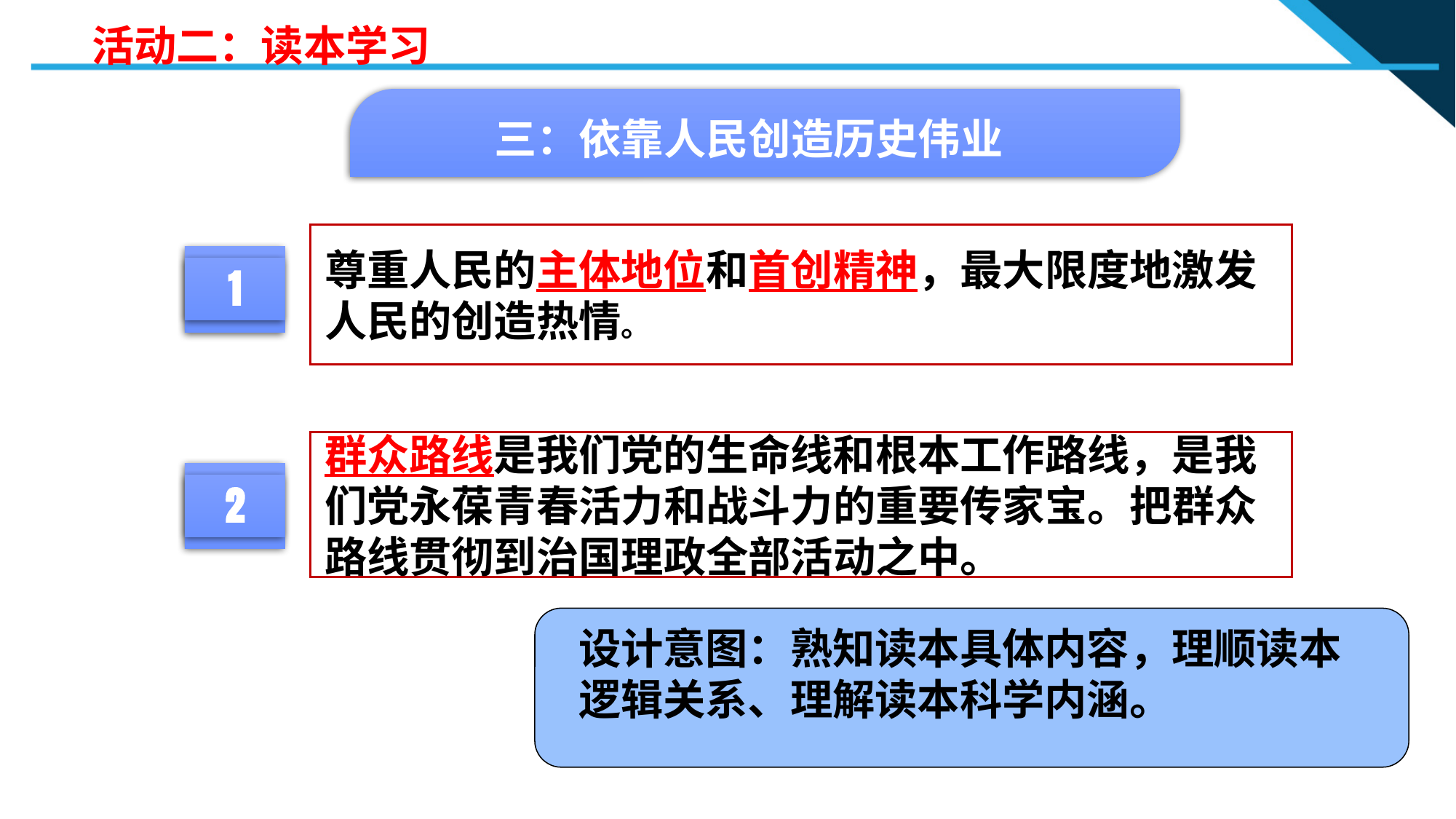

活动二：读本学习

三：依靠人民创造历史伟业
尊重人民的主体地位和首创精神，最大限度地激发人民的创造热情。

1
群众路线是我们党的生命线和根本工作路线，是我们党永葆青春活力和战斗力的重要传家宝。把群众路线贯彻到治国理政全部活动之中。

2

设计意图：熟知读本具体内容，理顺读本逻辑关系、理解读本科学内涵。